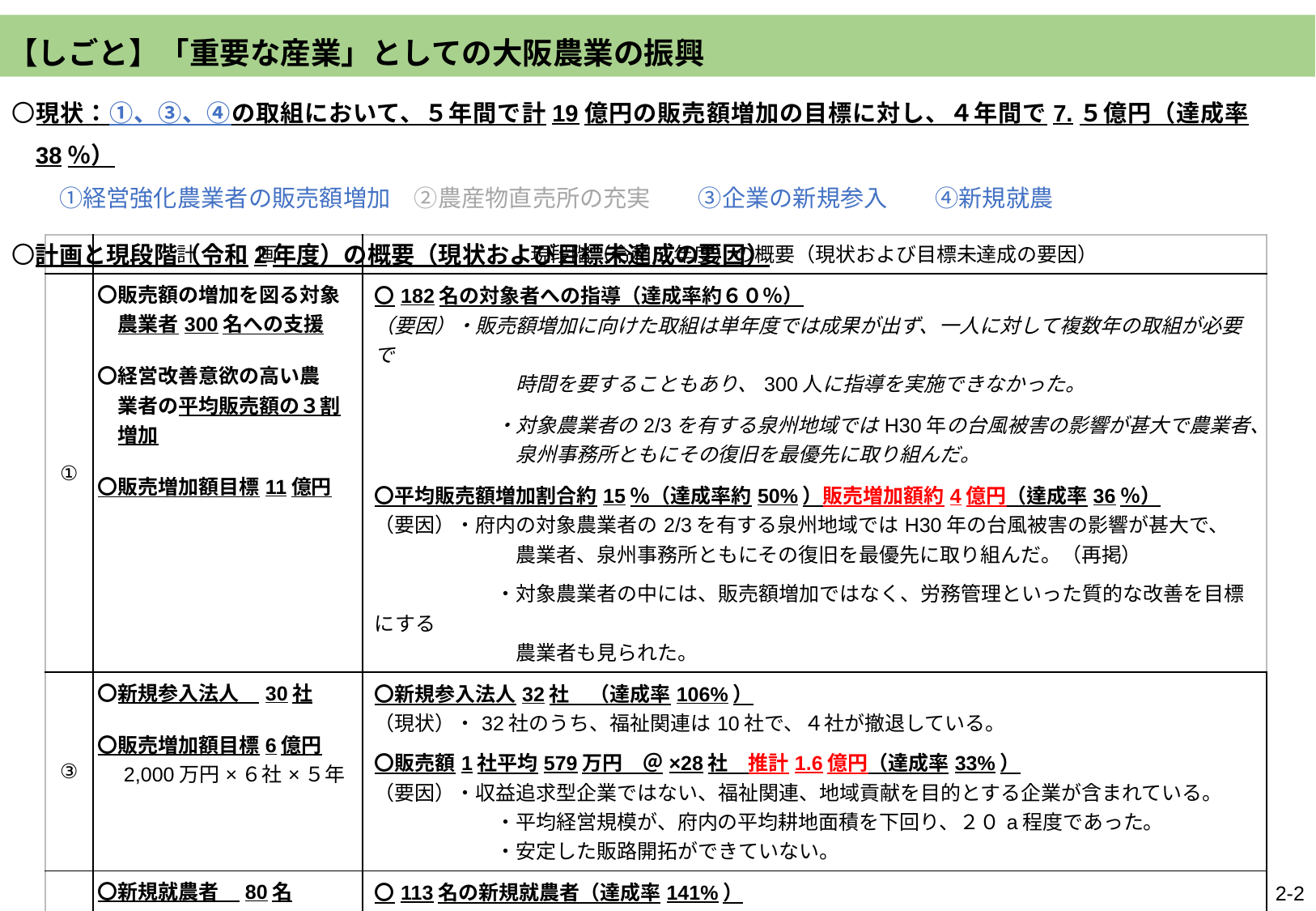

【しごと】「重要な産業」としての大阪農業の振興
〇現状：①、③、④の取組において、５年間で計19億円の販売額増加の目標に対し、４年間で7.５億円（達成率38％）
　　①経営強化農業者の販売額増加　②農産物直売所の充実　　③企業の新規参入　　④新規就農
〇計画と現段階（令和2年度）の概要（現状および目標未達成の要因）
|  | 計　　　画 | 現段階（令和2年度）の概要（現状および目標未達成の要因） |
| --- | --- | --- |
| ① | 〇販売額の増加を図る対象 　農業者300名への支援 〇経営改善意欲の高い農 　業者の平均販売額の３割 　増加 〇販売増加額目標11億円 | 〇182名の対象者への指導（達成率約６０％） （要因）・販売額増加に向けた取組は単年度では成果が出ず、一人に対して複数年の取組が必要で 　　　　　　　時間を要することもあり、300人に指導を実施できなかった。　 　　　 　　　　　　・対象農業者の2/3を有する泉州地域ではH30年の台風被害の影響が甚大で農業者、 　　　　　　　泉州事務所ともにその復旧を最優先に取り組んだ。　 　　　　 〇平均販売額増加割合約15％（達成率約50%）販売増加額約4億円（達成率36％） （要因）・府内の対象農業者の2/3を有する泉州地域ではH30年の台風被害の影響が甚大で、 　　　　　　　農業者、泉州事務所ともにその復旧を最優先に取り組んだ。（再掲） 　　　　　　・対象農業者の中には、販売額増加ではなく、労務管理といった質的な改善を目標にする 　　　　　　　農業者も見られた。 |
| ③ | 〇新規参入法人　30社 〇販売増加額目標6億円 　2,000万円×６社×５年 | 〇新規参入法人32社　（達成率106%） （現状）・32社のうち、福祉関連は10社で、４社が撤退している。 〇販売額1社平均579万円　＠×28社　推計1.6億円（達成率33%） （要因）・収益追求型企業ではない、福祉関連、地域貢献を目的とする企業が含まれている。 　　　　　　・平均経営規模が、府内の平均耕地面積を下回り、２０a程度であった。 　　　　　　・安定した販路開拓ができていない。 |
| ④ | 〇新規就農者　80名 〇販売増加額目標2億円 　250万円×16名×5年 | 〇113名の新規就農者（達成率141%） （現状）・農と緑の総合事務所が経営指導を実施している経営意欲のある新規就農者は55名。 　　　　　　・その他、市町村等が把握している新規就農者が58名存在。 〇販売額1人平均168万円　＠×113人　推計1.9億円（達成率95％） （現状）・250万円の販売額を上げるには、２～3年の期間が必要。　 　　　　　（就農２、３年目経過した者（H29、30年度就農）の平均販売額は約240万円。） |
2-2